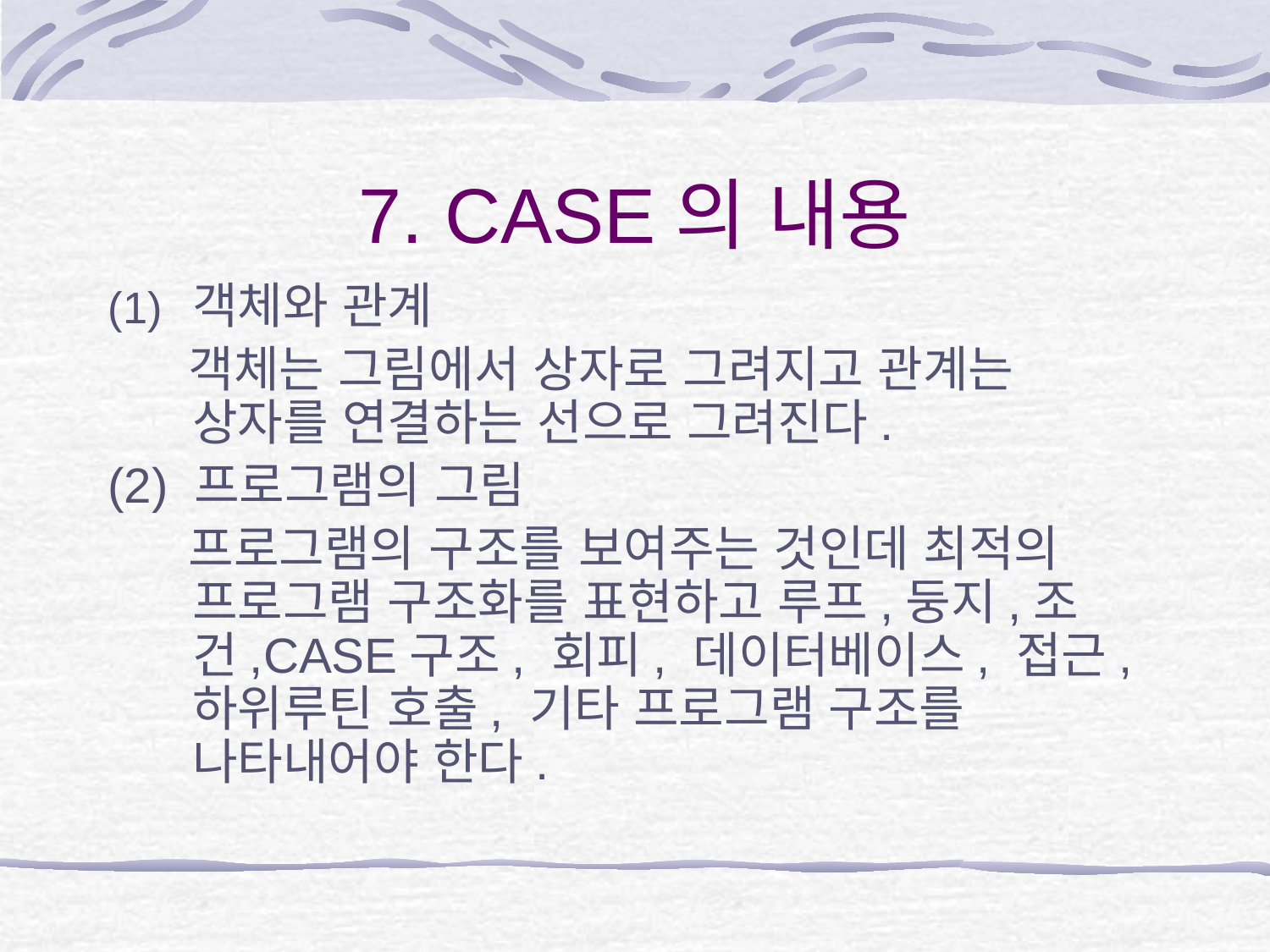

# 7. CASE의 내용
객체와 관계
     객체는 그림에서 상자로 그려지고 관계는 상자를 연결하는 선으로 그려진다.
(2) 프로그램의 그림
     프로그램의 구조를 보여주는 것인데 최적의 프로그램 구조화를 표현하고 루프,둥지,조건,CASE구조, 회피, 데이터베이스, 접근, 하위루틴 호출, 기타 프로그램 구조를 나타내어야 한다.